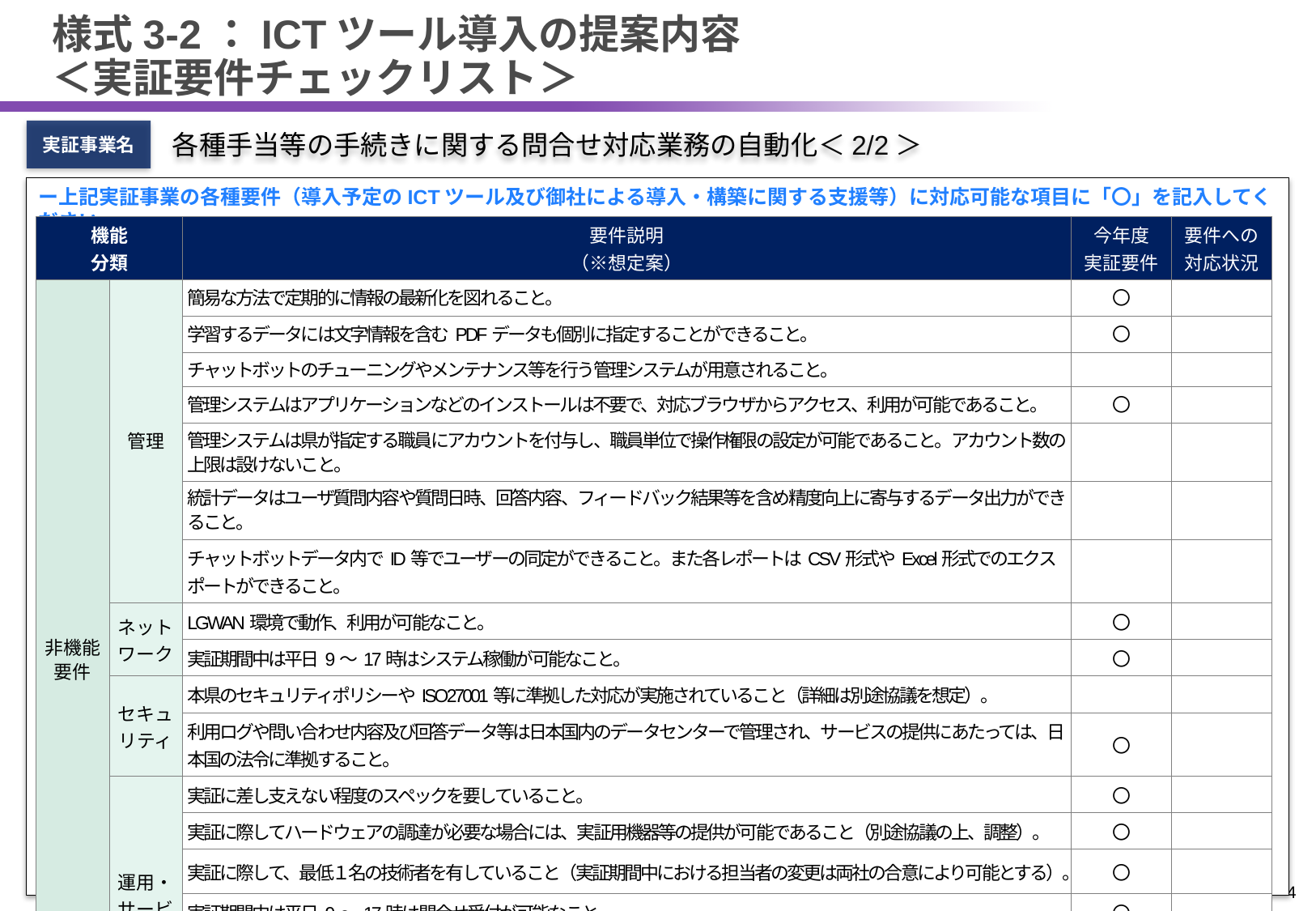

# 様式3-2：ICTツール導入の提案内容 ＜実証要件チェックリスト＞
実証事業名
各種手当等の手続きに関する問合せ対応業務の自動化＜2/2＞
ー上記実証事業の各種要件（導入予定のICTツール及び御社による導入・構築に関する支援等）に対応可能な項目に「〇」を記入してくださいー
| 機能 分類 |  | 要件説明 （※想定案） | 今年度 実証要件 | 要件への 対応状況 |
| --- | --- | --- | --- | --- |
| 非機能要件 | 管理 | 簡易な方法で定期的に情報の最新化を図れること。 | 〇 |  |
|  |  | 学習するデータには文字情報を含むPDFデータも個別に指定することができること。 | 〇 |  |
|  |  | チャットボットのチューニングやメンテナンス等を行う管理システムが用意されること。 |  |  |
|  |  | 管理システムはアプリケーションなどのインストールは不要で、対応ブラウザからアクセス、利用が可能であること。 | 〇 |  |
|  |  | 管理システムは県が指定する職員にアカウントを付与し、職員単位で操作権限の設定が可能であること。アカウント数の上限は設けないこと。 |  |  |
|  |  | 統計データはユーザ質問内容や質問日時、回答内容、フィードバック結果等を含め精度向上に寄与するデータ出力ができること。 |  |  |
|  |  | チャットボットデータ内でID等でユーザーの同定ができること。また各レポートはCSV形式やExcel形式でのエクスポートができること。 |  |  |
|  | ネットワーク | LGWAN環境で動作、利用が可能なこと。 | 〇 |  |
|  |  | 実証期間中は平日9～17時はシステム稼働が可能なこと。 | 〇 |  |
|  | セキュリティ | 本県のセキュリティポリシーやISO27001等に準拠した対応が実施されていること（詳細は別途協議を想定）。 |  |  |
|  |  | 利用ログや問い合わせ内容及び回答データ等は日本国内のデータセンターで管理され、サービスの提供にあたっては、日本国の法令に準拠すること。 | 〇 |  |
|  | 運用・サービス | 実証に差し支えない程度のスペックを要していること。 | 〇 |  |
|  |  | 実証に際してハードウェアの調達が必要な場合には、実証用機器等の提供が可能であること（別途協議の上、調整）。 | 〇 |  |
|  |  | 実証に際して、最低１名の技術者を有していること（実証期間中における担当者の変更は両社の合意により可能とする）。 | 〇 |  |
|  |  | 実証期間中は平日9～17時は問合せ受付が可能なこと。 | 〇 |  |
|  |  | 実証期間中にシステム調整やチューニング等が必要な場合、対応可能なこと。 | 〇 |  |
|  |  | 最低月1回の定例会議もしくは報告に応じられること（両社の合意により実施しない場合もある）。 |  |  |
|  |  | 職員に対してシステム操作や管理機能のトレーニングを実施すること。 |  |  |